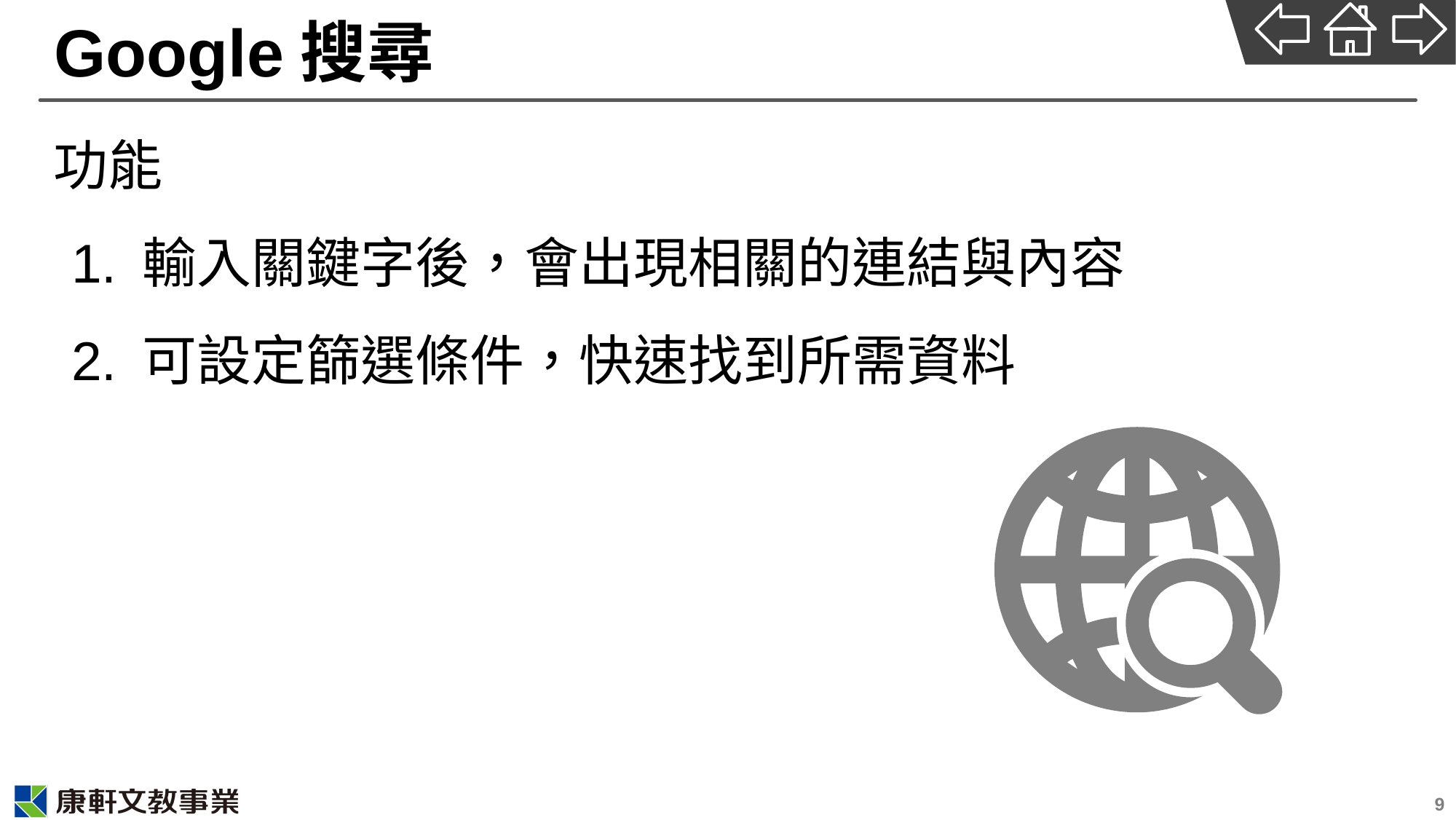

# Google搜尋
功能
輸入關鍵字後，會出現相關的連結與內容
可設定篩選條件，快速找到所需資料

9